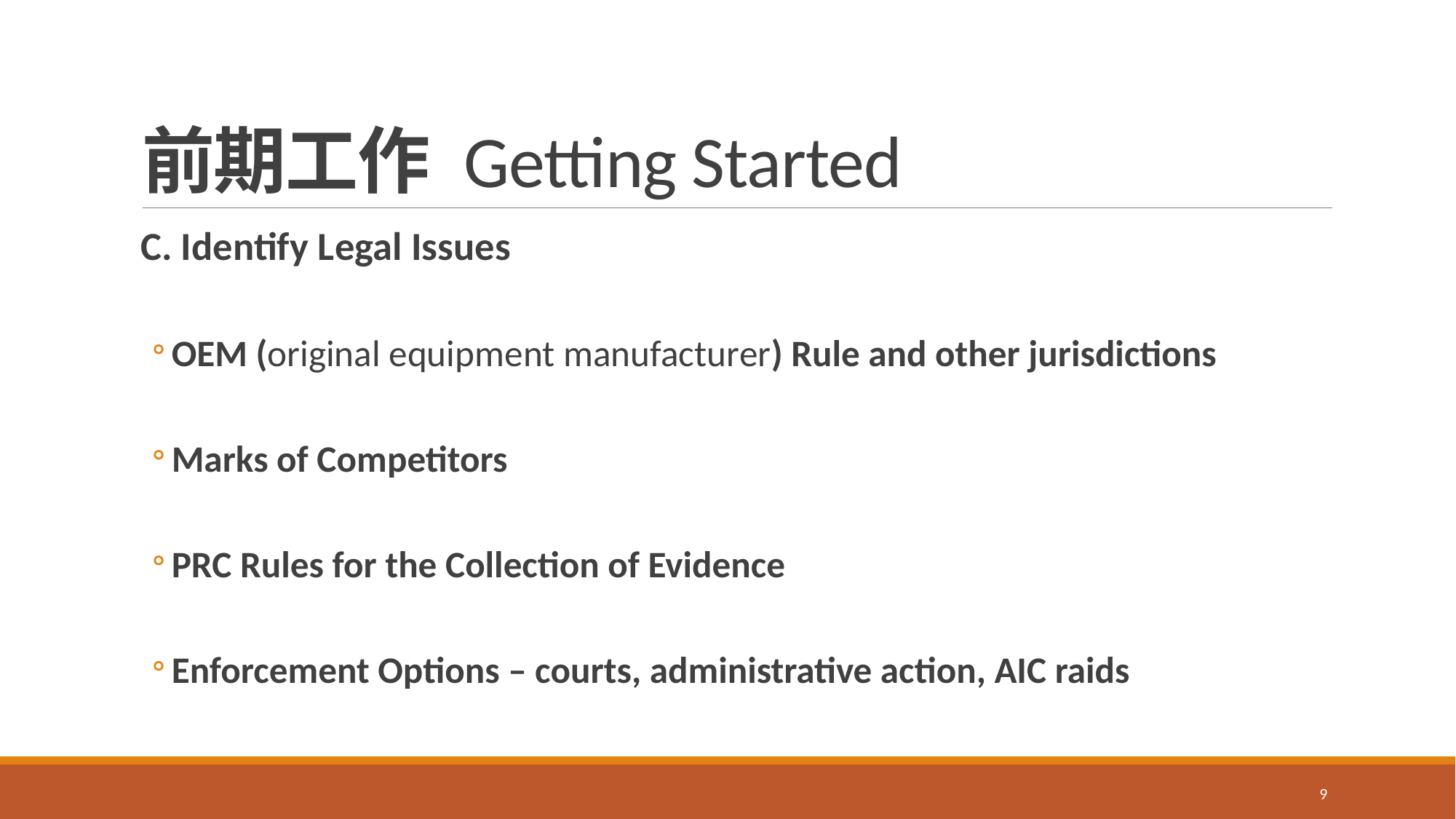

# 前期工作 Getting Started
C. Identify Legal Issues

OEM (original equipment manufacturer) Rule and other jurisdictions

Marks of Competitors

PRC Rules for the Collection of Evidence

Enforcement Options – courts, administrative action, AIC raids
9